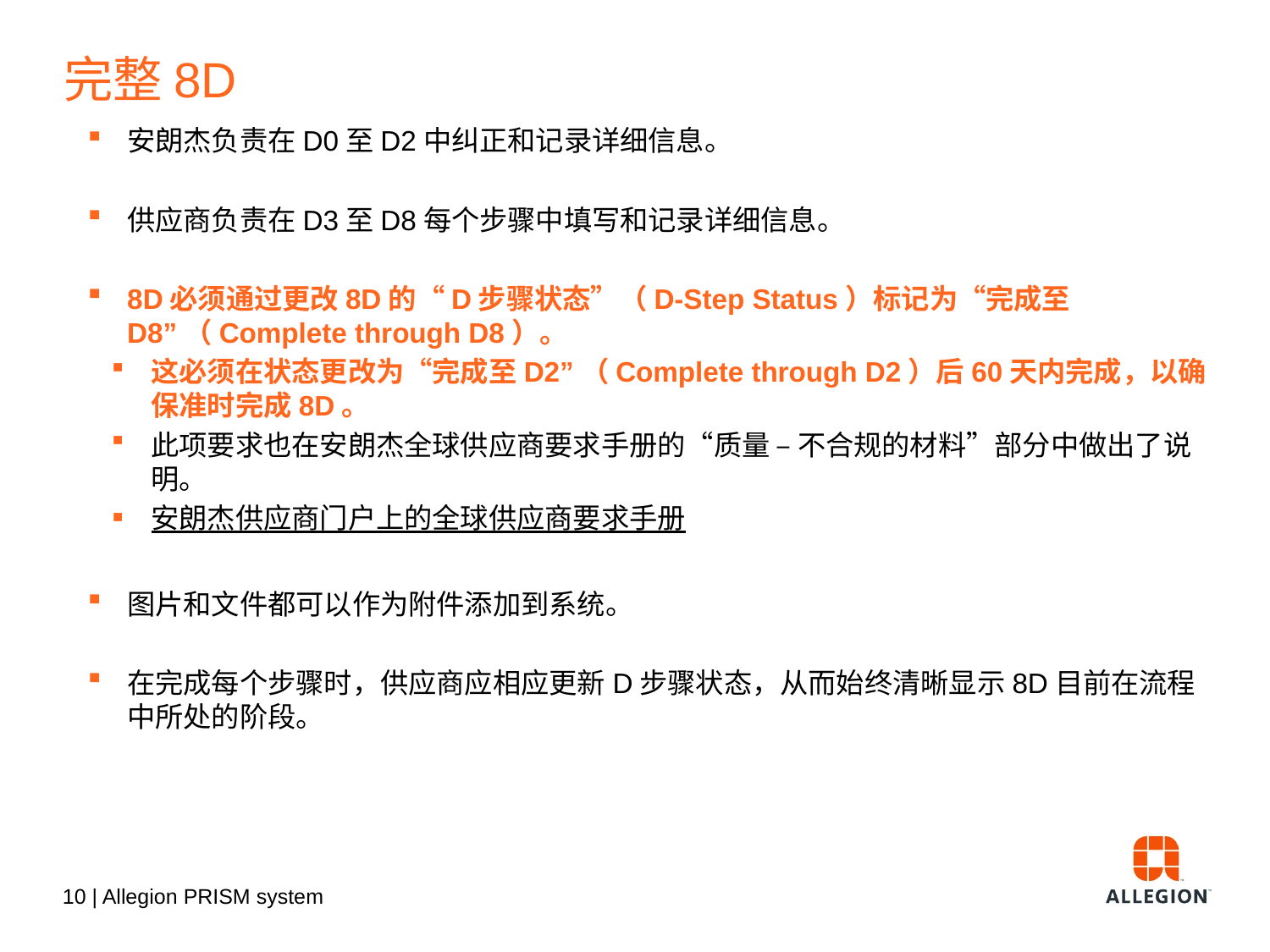

# 完整8D
安朗杰负责在D0至D2中纠正和记录详细信息。

供应商负责在D3至D8每个步骤中填写和记录详细信息。

8D必须通过更改8D的“D步骤状态”（D-Step Status）标记为“完成至D8”（Complete through D8）。
这必须在状态更改为“完成至D2”（Complete through D2）后60天内完成，以确保准时完成8D。
此项要求也在安朗杰全球供应商要求手册的“质量 – 不合规的材料”部分中做出了说明。
安朗杰供应商门户上的全球供应商要求手册

图片和文件都可以作为附件添加到系统。

在完成每个步骤时，供应商应相应更新D步骤状态，从而始终清晰显示8D目前在流程中所处的阶段。